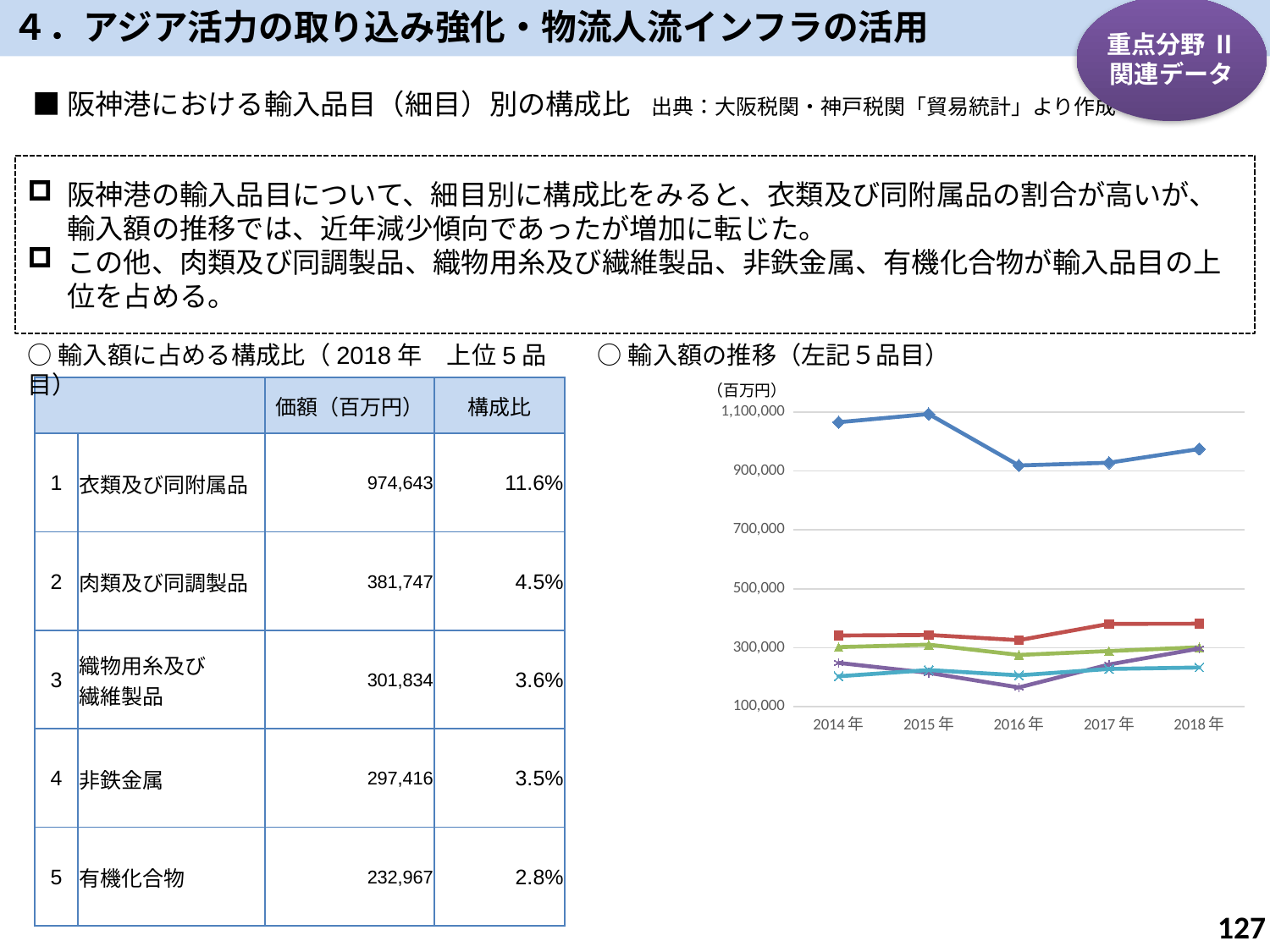

４．アジア活力の取り込み強化・物流人流インフラの活用
重点分野 Ⅱ
関連データ
■阪神港における輸入品目（細目）別の構成比　出典：大阪税関・神戸税関「貿易統計」より作成
阪神港の輸入品目について、細目別に構成比をみると、衣類及び同附属品の割合が高いが、輸入額の推移では、近年減少傾向であったが増加に転じた。
この他、肉類及び同調製品、織物用糸及び繊維製品、非鉄金属、有機化合物が輸入品目の上位を占める。
○輸入額に占める構成比（2018年　上位5品目）
○輸入額の推移（左記５品目）
（百万円）
|  |  | 価額（百万円） | 構成比 |
| --- | --- | --- | --- |
| 1 | 衣類及び同附属品 | 974,643 | 11.6% |
| 2 | 肉類及び同調製品 | 381,747 | 4.5% |
| 3 | 織物用糸及び 繊維製品 | 301,834 | 3.6% |
| 4 | 非鉄金属 | 297,416 | 3.5% |
| 5 | 有機化合物 | 232,967 | 2.8% |

### Chart

| Category | 　衣類及び同附属品 |   肉類及び同調製品 | 　織物用糸及び繊維製品 | 　非鉄金属 | 　有機化合物 |
|---|---|---|---|---|---|
| 2014年 | 1065436.0 | 341706.0 | 302354.0 | 248747.0 | 203268.0 |
| 2015年 | 1093332.0 | 343660.0 | 310663.0 | 214958.0 | 224421.0 |
| 2016年 | 918777.0 | 326042.0 | 275840.0 | 165335.0 | 206338.0 |
| 2017年 | 928080.0 | 381217.0 | 289004.0 | 243408.0 | 228055.0 |
| 2018年 | 974643.0 | 381747.0 | 301834.0 | 297416.0 | 232967.0 |
127